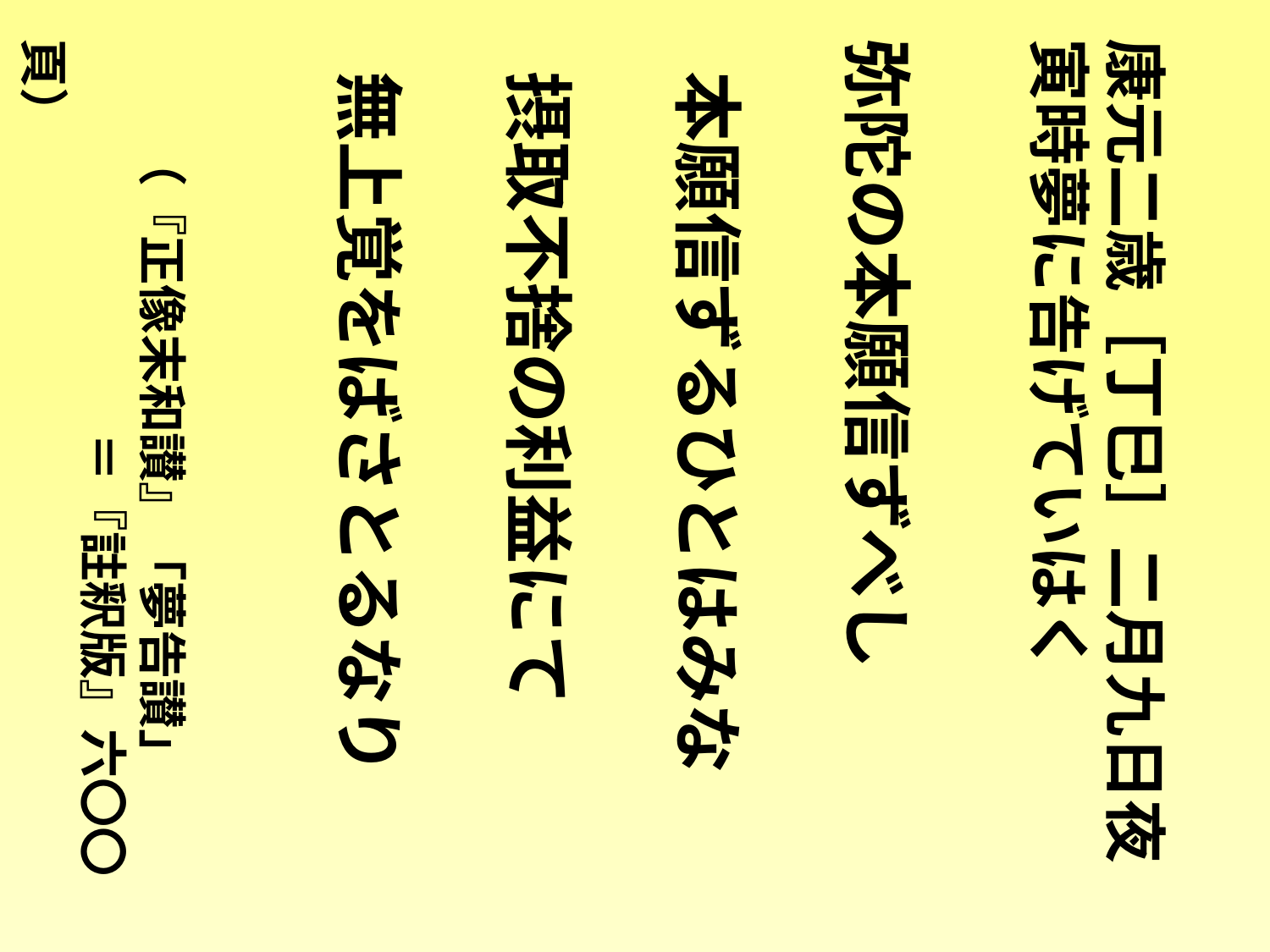

康元二歳［丁巳］二月九日夜
寅時夢に告げていはく

弥陀の本願信ずべし

 本願信ずるひとはみな

 摂取不捨の利益にて

 無上覚をばさとるなり

　　（『正像末和讃』「夢告讃」
　　　　　　　　＝『註釈版』六〇〇頁）